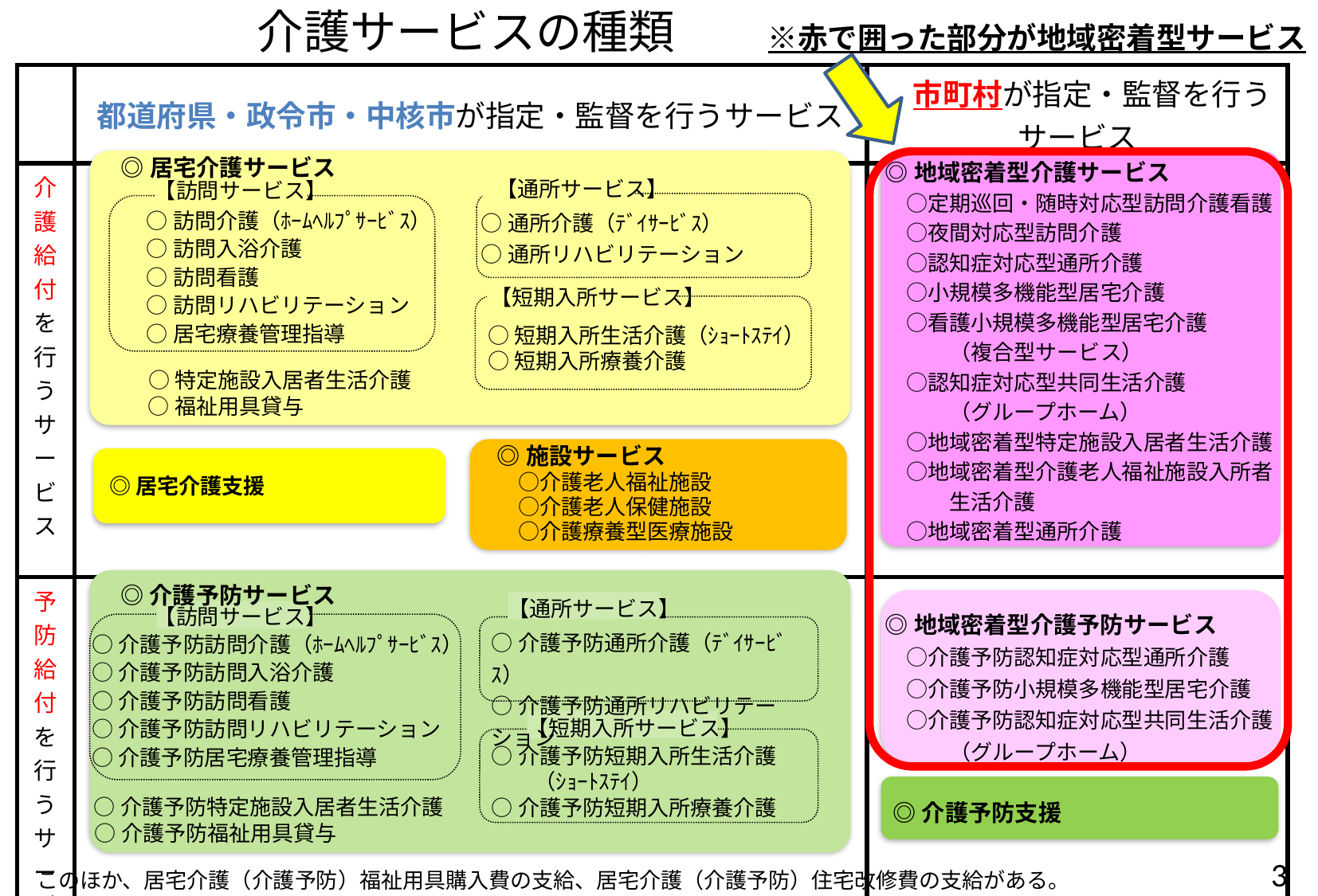

# 介護サービスの種類　　※赤で囲った部分が地域密着型サービス
|  | 都道府県・政令市・中核市が指定・監督を行うサービス | 市町村が指定・監督を行うサービス |
| --- | --- | --- |
| 介護給付を行うサービス |  |  |
| 予防給付を行うサービス | 都道府県・政令市・中核市が指定・監督を行うサービス | 市町村が指定・監督を行うサービス |

◎居宅介護サービス
◎地域密着型介護サービス
　○定期巡回・随時対応型訪問介護看護
　○夜間対応型訪問介護
　○認知症対応型通所介護
　○小規模多機能型居宅介護
　○看護小規模多機能型居宅介護
　　　（複合型サービス）
　○認知症対応型共同生活介護
　　　（グループホーム）
　○地域密着型特定施設入居者生活介護
　○地域密着型介護老人福祉施設入所者
　　　生活介護
　○地域密着型通所介護

【通所サービス】
【訪問サービス】

   ○通所介護（ﾃﾞｲｻｰﾋﾞｽ）
   ○通所リハビリテーション

○訪問介護（ﾎｰﾑﾍﾙﾌﾟｻｰﾋﾞｽ）
○訪問入浴介護
○訪問看護
○訪問リハビリテーション
○居宅療養管理指導

【短期入所サービス】

○短期入所生活介護（ｼｮｰﾄｽﾃｲ）
○短期入所療養介護
○特定施設入居者生活介護

○福祉用具貸与
◎施設サービス
　○介護老人福祉施設
　○介護老人保健施設
　○介護療養型医療施設

◎居宅介護支援

◎介護予防サービス
【通所サービス】

【訪問サービス】

◎地域密着型介護予防サービス
　○介護予防認知症対応型通所介護
　○介護予防小規模多機能型居宅介護
　○介護予防認知症対応型共同生活介護
　　　（グループホーム）

○介護予防通所介護（ﾃﾞｲｻｰﾋﾞｽ）
○介護予防通所リハビリテーション

○介護予防訪問介護（ﾎｰﾑﾍﾙﾌﾟｻｰﾋﾞｽ）
○介護予防訪問入浴介護
○介護予防訪問看護
○介護予防訪問リハビリテーション
○介護予防居宅療養管理指導
【短期入所サービス】

○介護予防短期入所生活介護
　　（ｼｮｰﾄｽﾃｲ）
○介護予防短期入所療養介護

○介護予防特定施設入居者生活介護
◎介護予防支援
○介護予防福祉用具貸与
3
このほか、居宅介護（介護予防）福祉用具購入費の支給、居宅介護（介護予防）住宅改修費の支給がある。